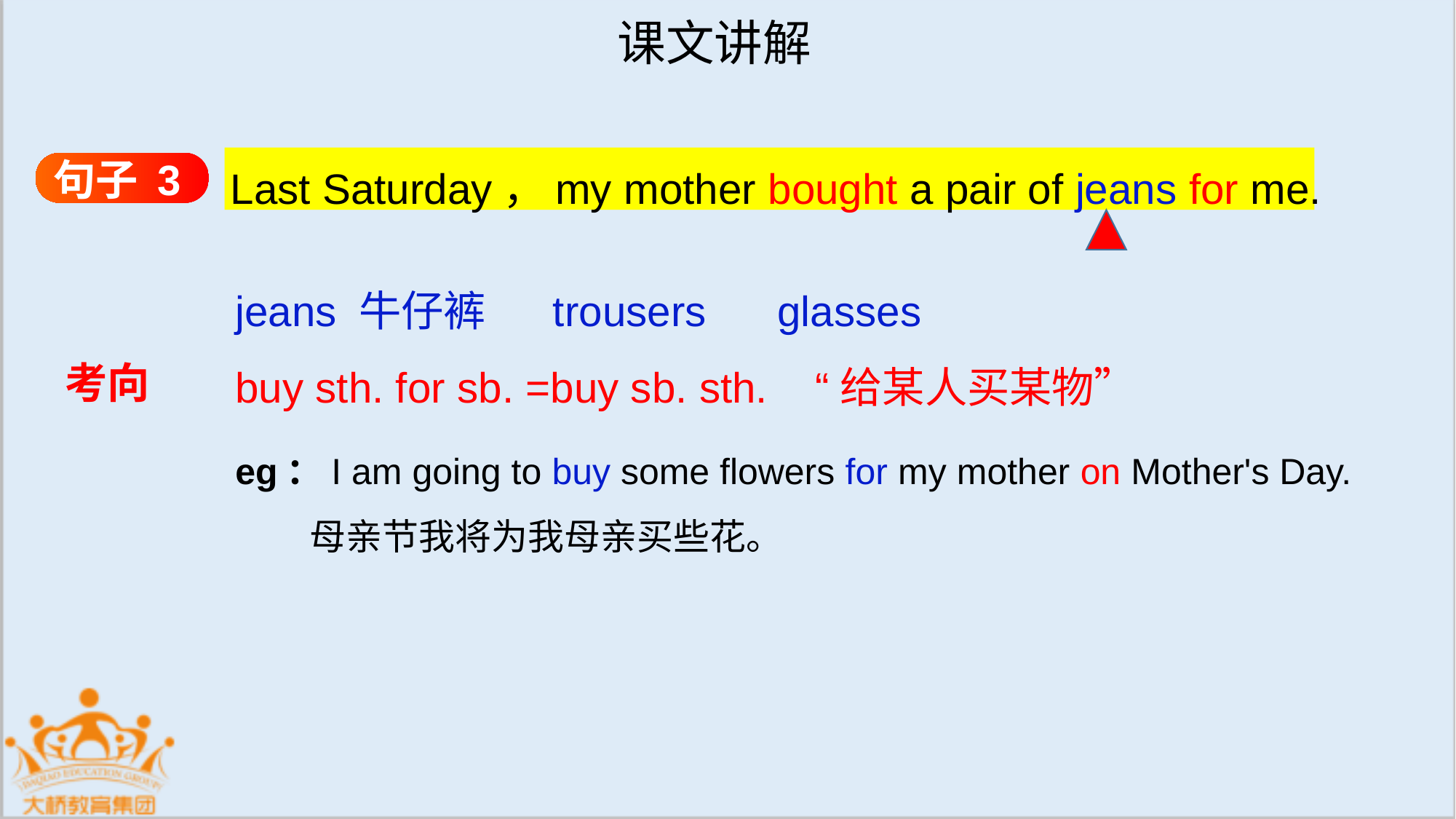

课文讲解
句子 3

Last Saturday，my mother bought a pair of jeans for me.

jeans 牛仔裤      trousers      glasses
buy sth. for sb. =buy sb. sth.    “给某人买某物”
考向
eg：I am going to buy some flowers for my mother on Mother's Day.
        母亲节我将为我母亲买些花。